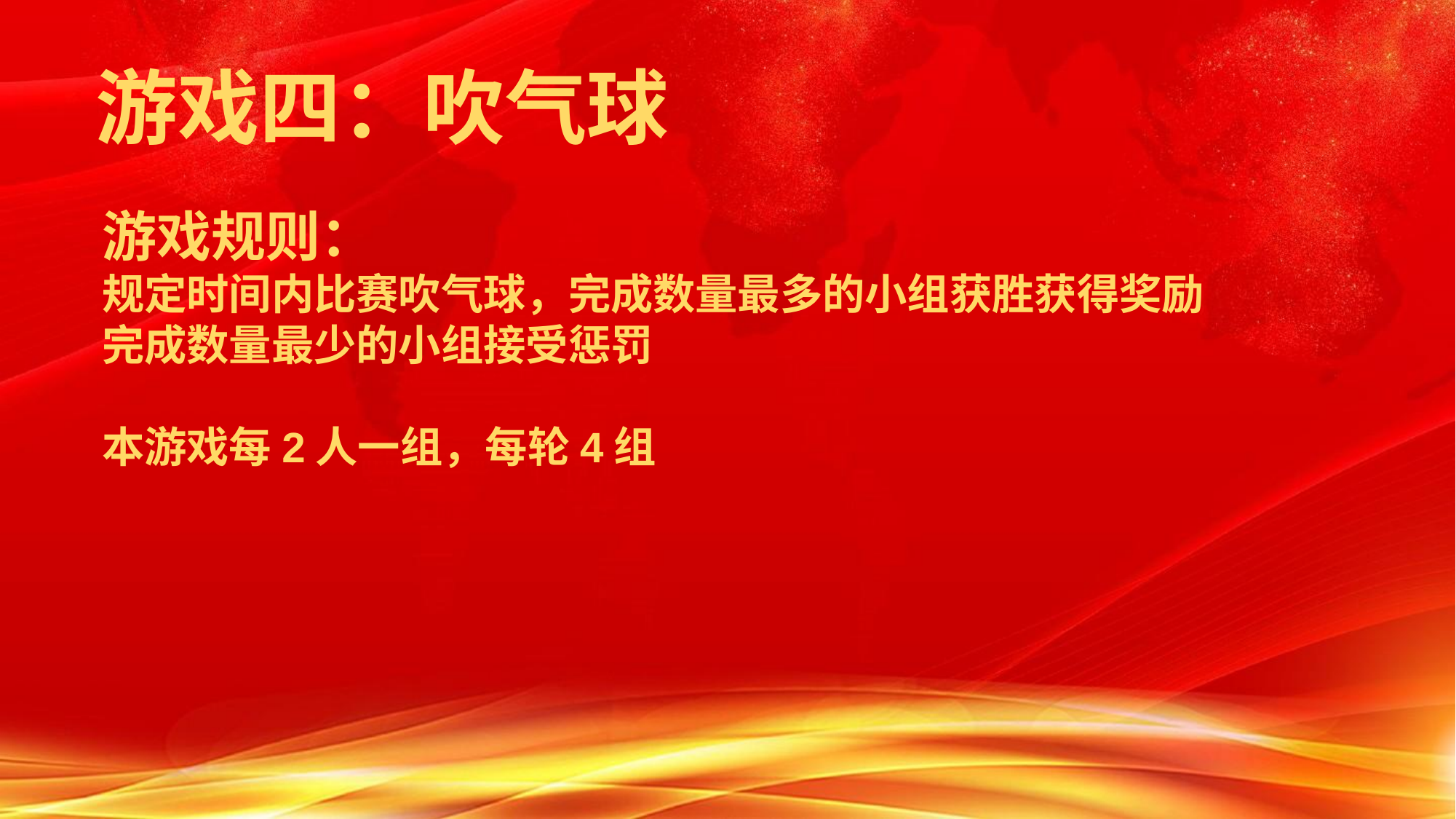

游戏四：吹气球
游戏规则：
规定时间内比赛吹气球，完成数量最多的小组获胜获得奖励
完成数量最少的小组接受惩罚

本游戏每2人一组，每轮4组